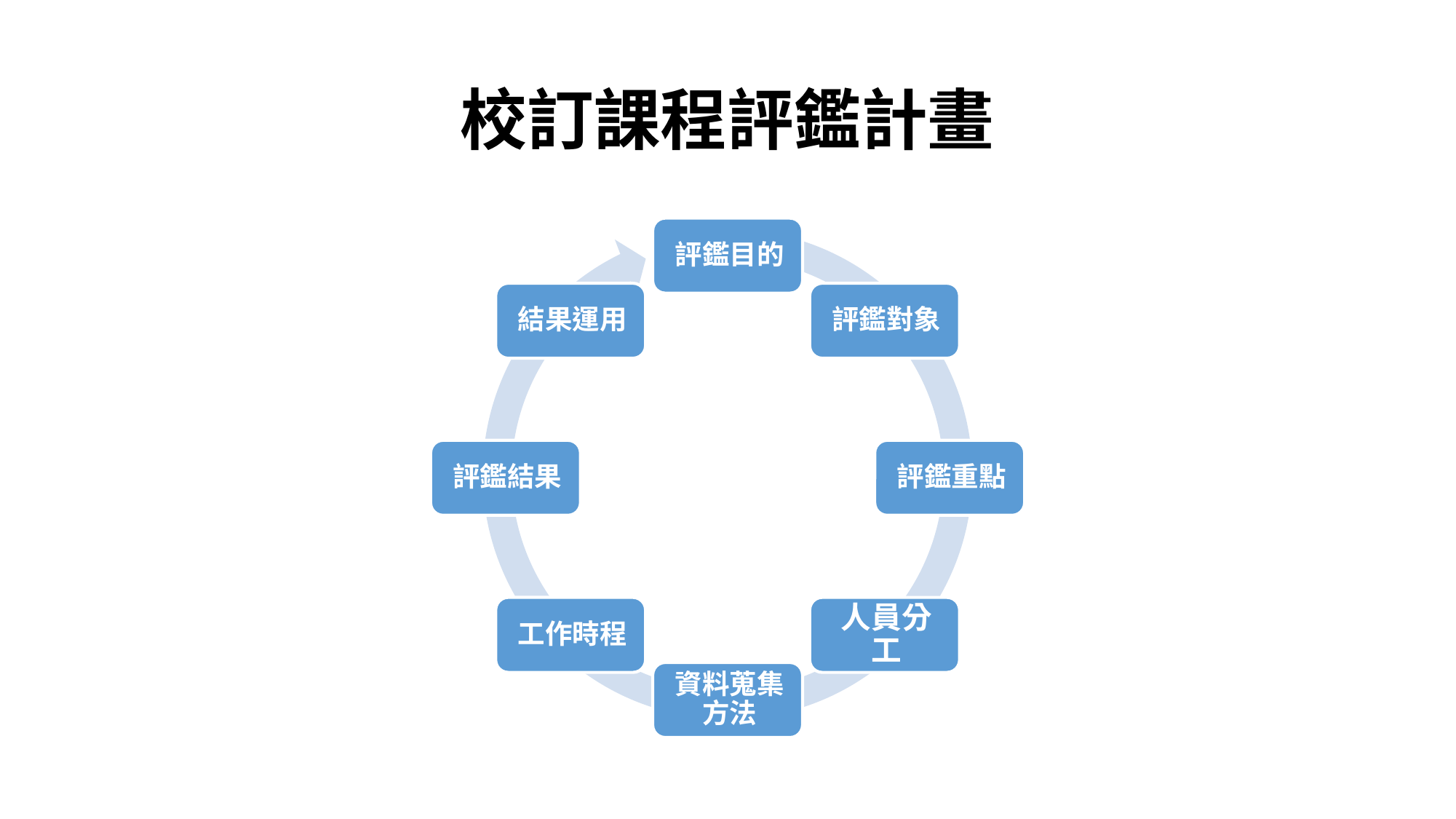

# 校訂課程評鑑計畫
評鑑目的
評鑑對象
評鑑重點
人員分工
資料蒐集方法
工作時程
評鑑結果
結果運用